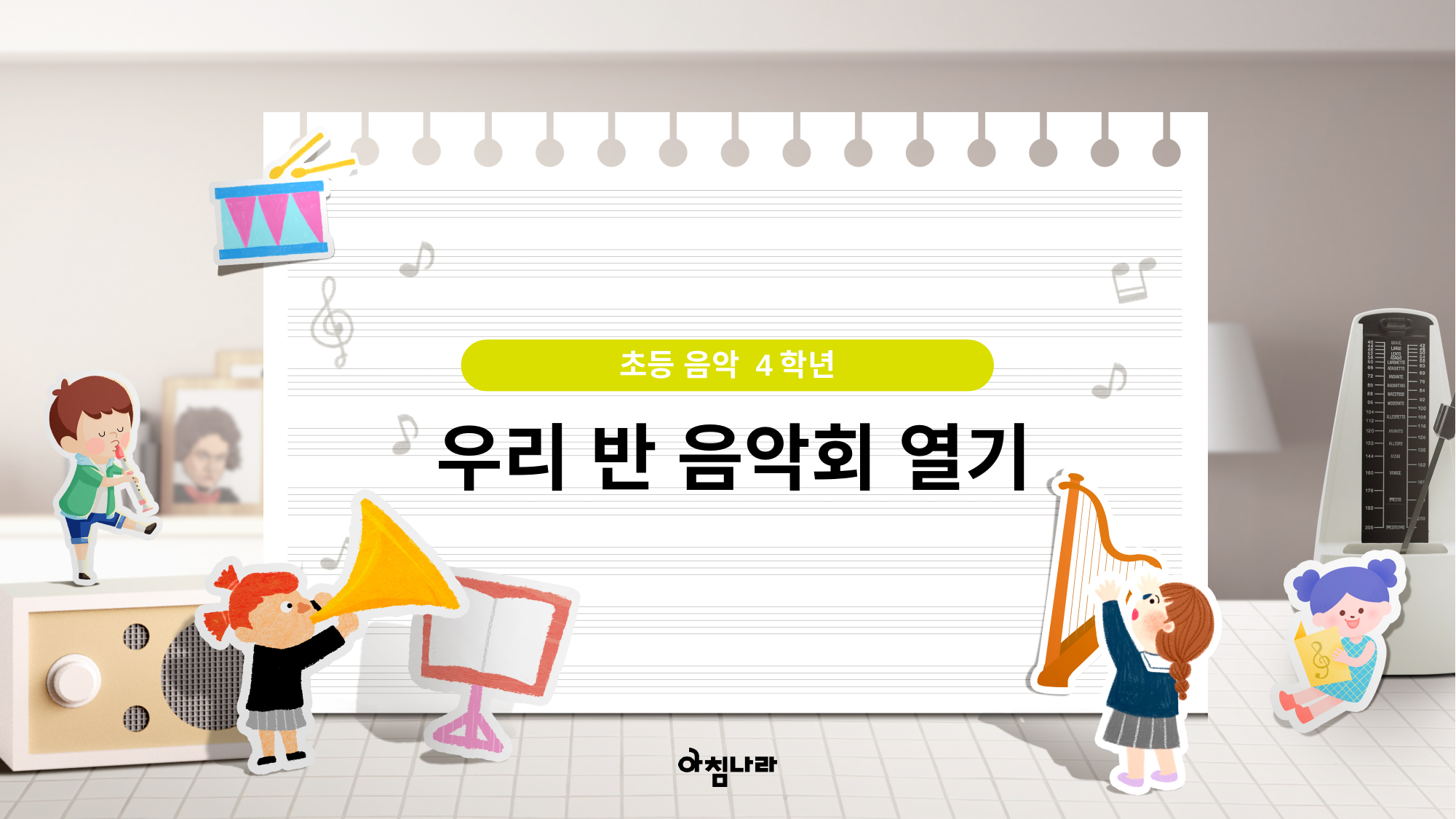

초등 음악 4학년
우리 반 음악회 열기